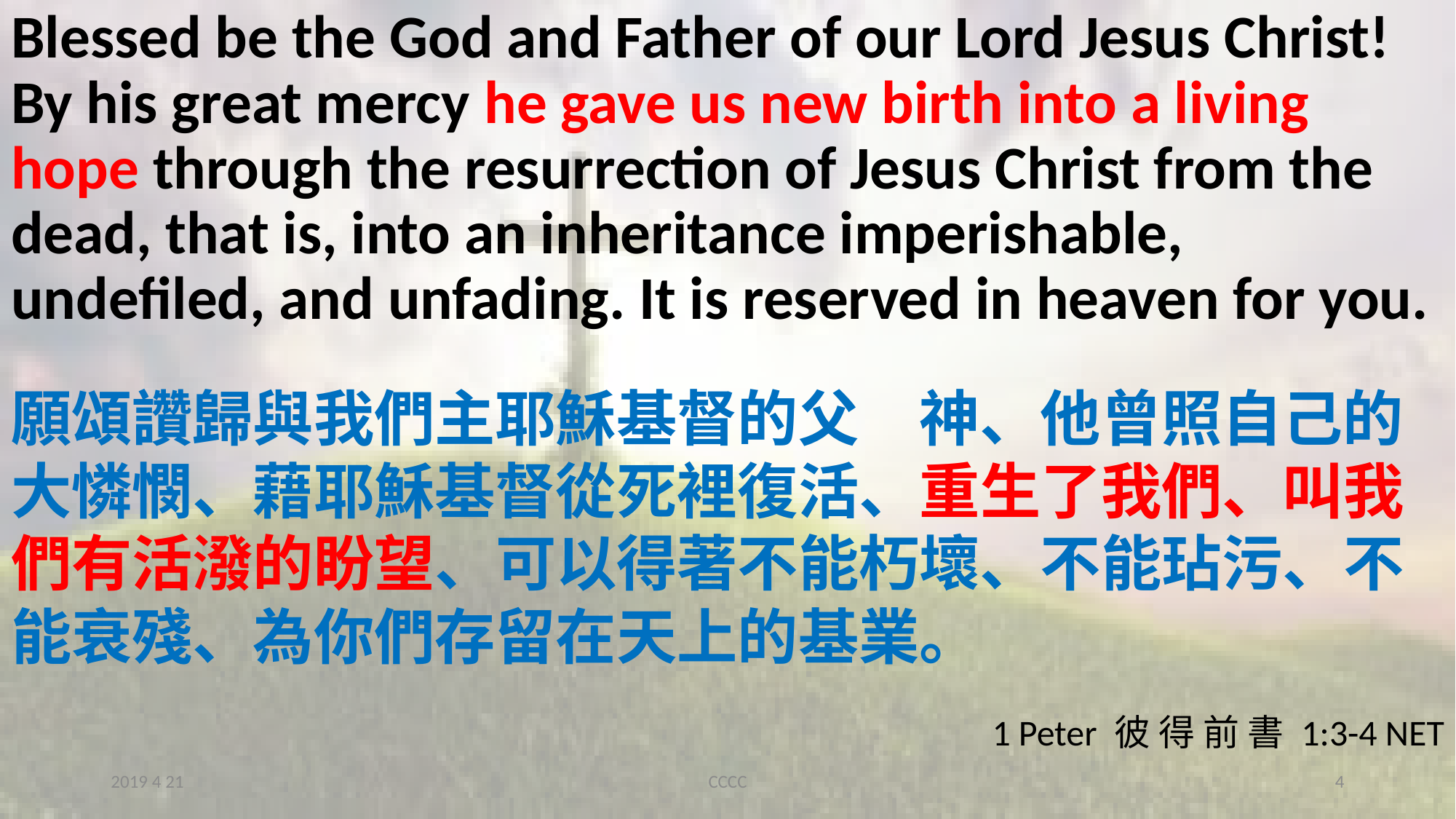

Blessed be the God and Father of our Lord Jesus Christ! By his great mercy he gave us new birth into a living hope through the resurrection of Jesus Christ from the dead, that is, into an inheritance imperishable, undefiled, and unfading. It is reserved in heaven for you.

願頌讚歸與我們主耶穌基督的父　神、他曾照自己的大憐憫、藉耶穌基督從死裡復活、重生了我們、叫我們有活潑的盼望、可以得著不能朽壞、不能玷污、不能衰殘、為你們存留在天上的基業。

1 Peter 彼 得 前 書 1:3-4 NET
2019 4 21
CCCC
4